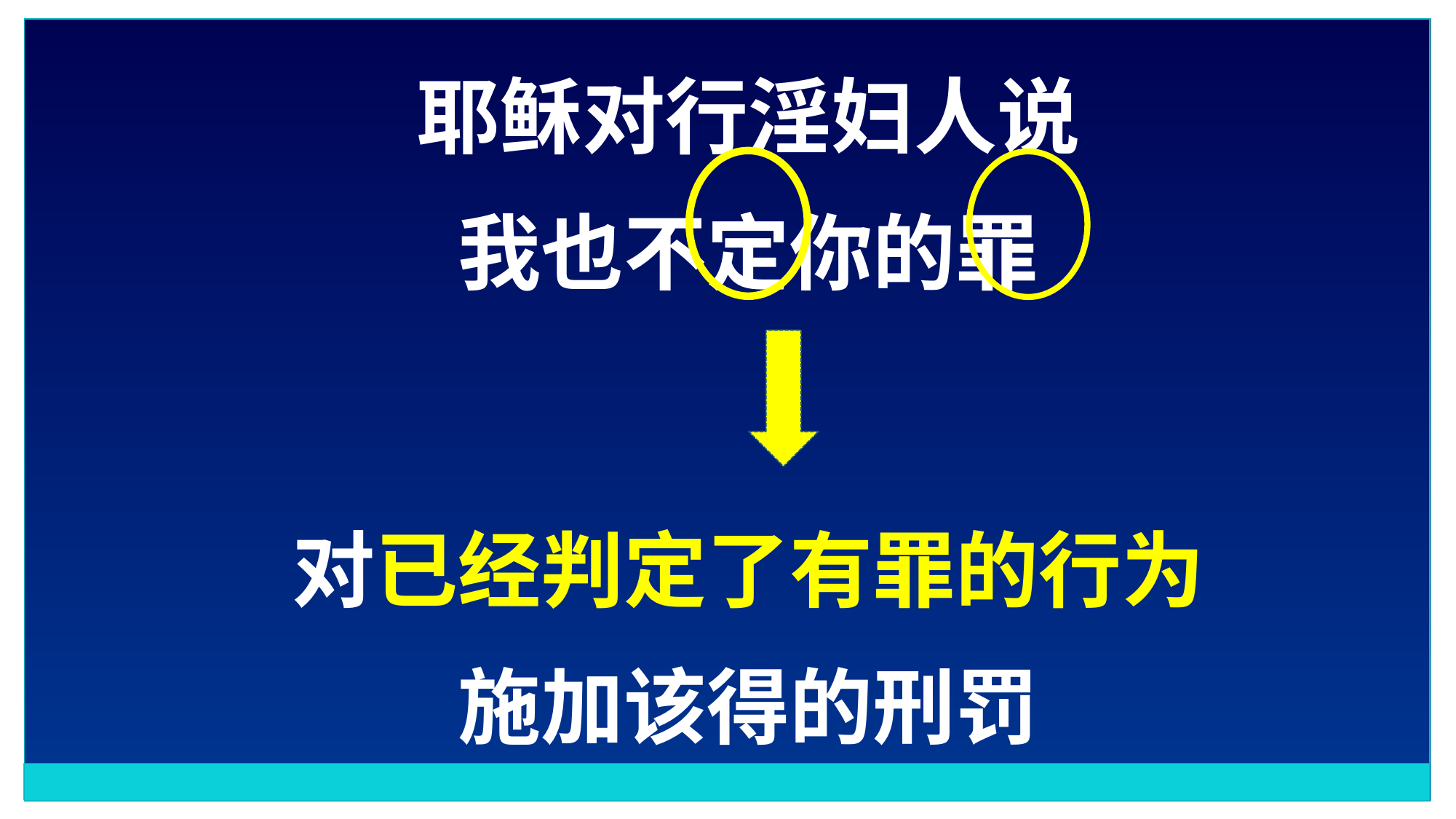

耶稣对行淫妇人说
我也不定你的罪

对已经判定了有罪的行为
施加该得的刑罚